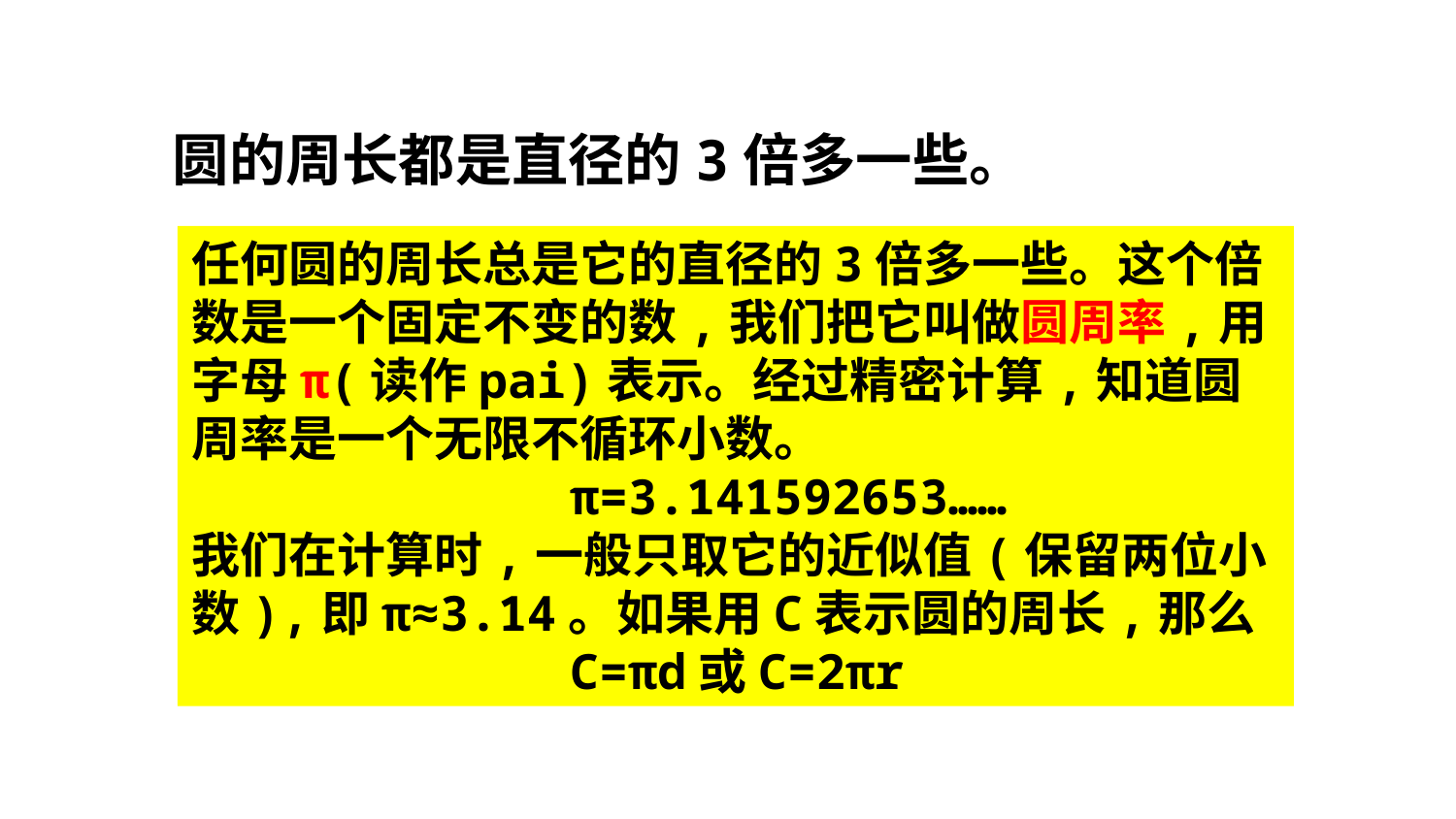

圆的周长都是直径的3倍多一些。
任何圆的周长总是它的直径的3倍多一些。这个倍数是一个固定不变的数,我们把它叫做圆周率,用字母π(读作pai)表示。经过精密计算,知道圆周率是一个无限不循环小数。
             π=3.141592653……
我们在计算时,一般只取它的近似值(保留两位小数),即π≈3.14。如果用C表示圆的周长,那么
             C=πd或C=2πr